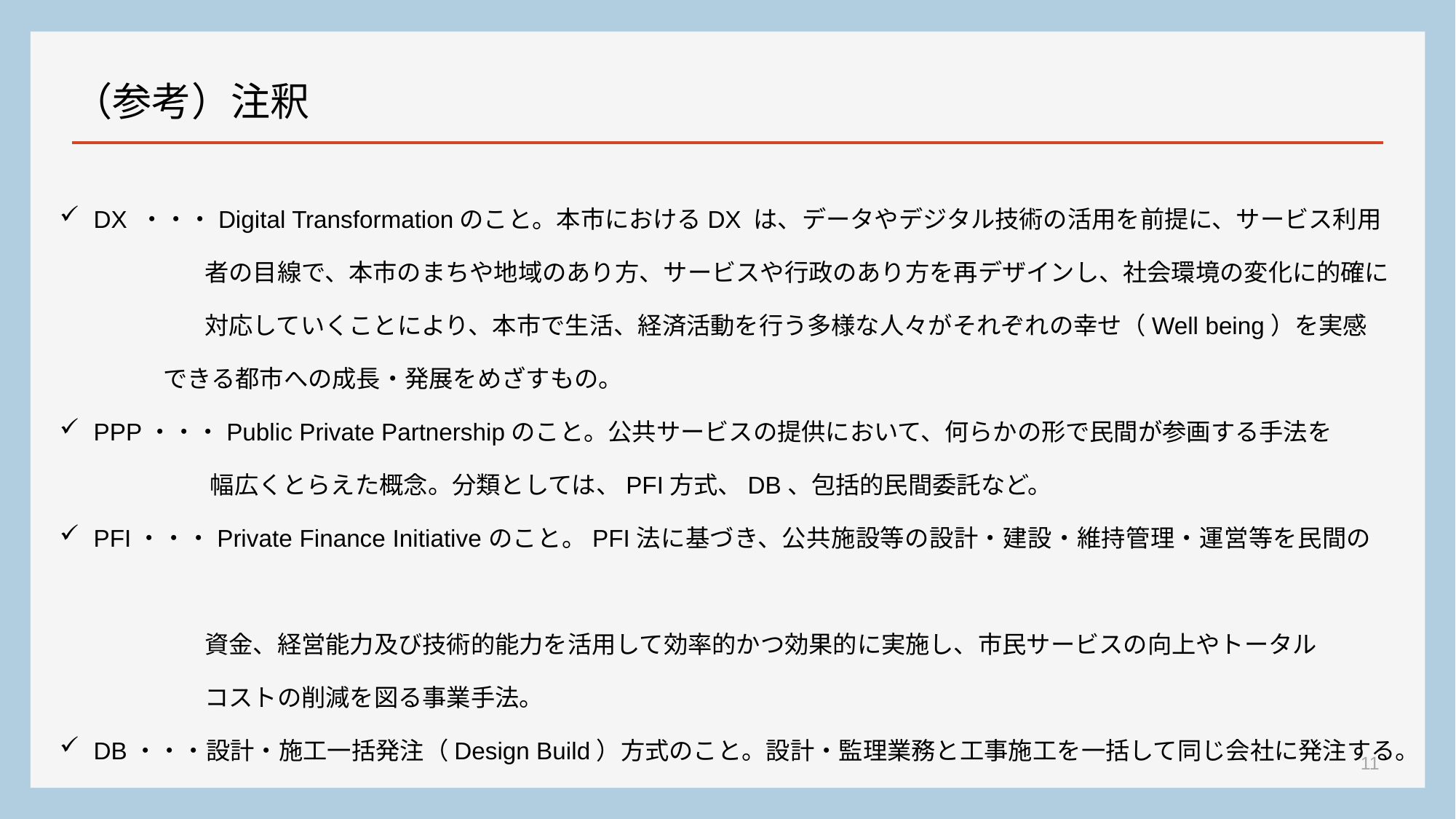

# （参考）注釈
DX ・・・Digital Transformationのこと。本市におけるDX は、データやデジタル技術の活用を前提に、サービス利用
　　　　　　者の目線で、本市のまちや地域のあり方、サービスや行政のあり方を再デザインし、社会環境の変化に的確に
　　　　　　対応していくことにより、本市で生活、経済活動を行う多様な人々がそれぞれの幸せ（Well being）を実感
                  できる都市への成長・発展をめざすもの。
PPP・・・Public Private Partnershipのこと。公共サービスの提供において、何らかの形で民間が参画する手法を
　　　　　　 幅広くとらえた概念。分類としては、PFI方式、DB、包括的民間委託など。
PFI・・・Private Finance Initiativeのこと。PFI法に基づき、公共施設等の設計・建設・維持管理・運営等を民間の
　　　　　　資金、経営能力及び技術的能力を活用して効率的かつ効果的に実施し、市民サービスの向上やトータル
　　　　　　コストの削減を図る事業手法。
DB・・・設計・施工一括発注（Design Build）方式のこと。設計・監理業務と工事施工を一括して同じ会社に発注する。
11